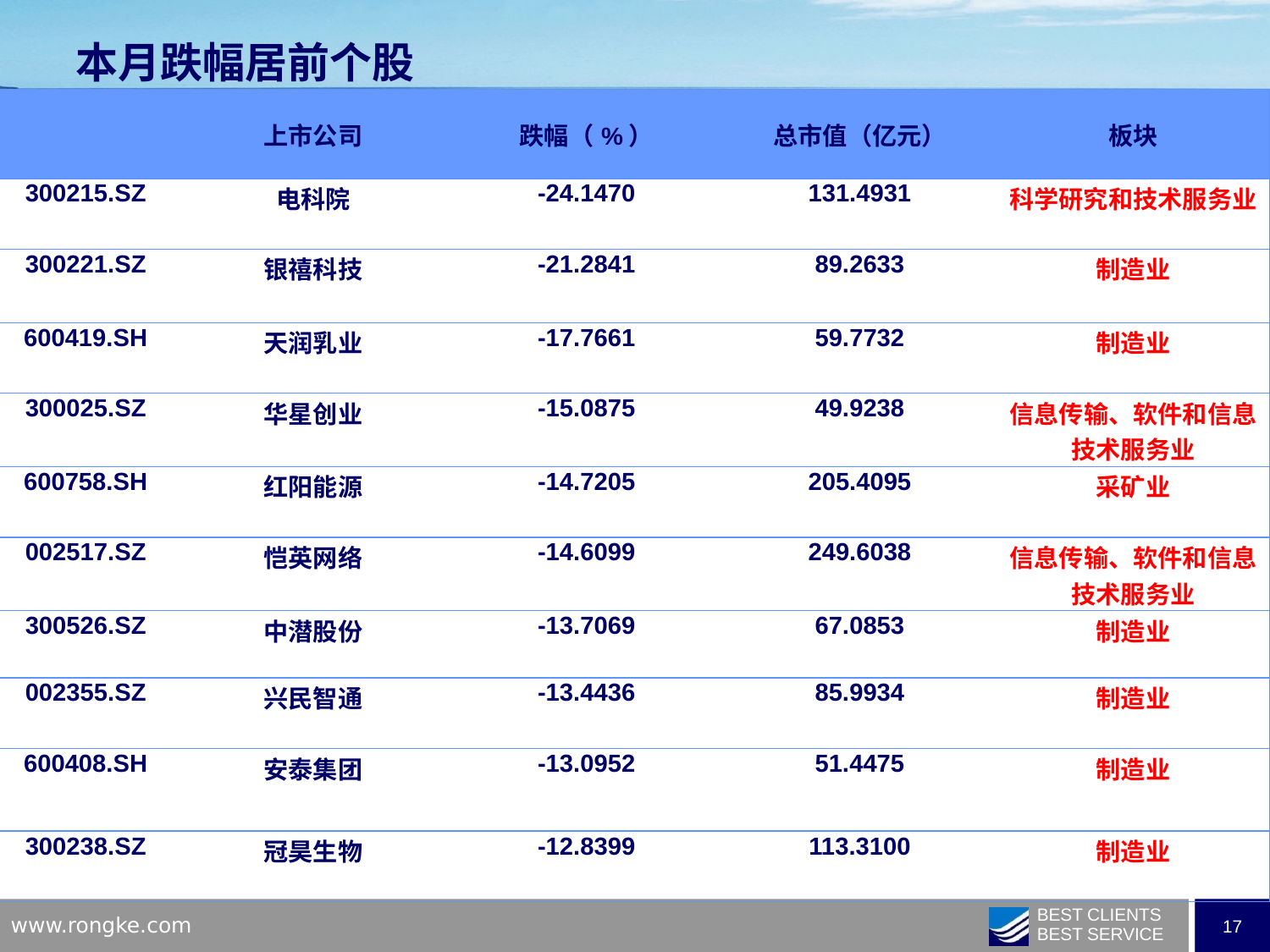

本月跌幅居前个股
|  | 上市公司 | 跌幅（%） | 总市值（亿元） | 板块 |
| --- | --- | --- | --- | --- |
| 300215.SZ | 电科院 | -24.1470 | 131.4931 | 科学研究和技术服务业 |
| 300221.SZ | 银禧科技 | -21.2841 | 89.2633 | 制造业 |
| 600419.SH | 天润乳业 | -17.7661 | 59.7732 | 制造业 |
| 300025.SZ | 华星创业 | -15.0875 | 49.9238 | 信息传输、软件和信息技术服务业 |
| 600758.SH | 红阳能源 | -14.7205 | 205.4095 | 采矿业 |
| 002517.SZ | 恺英网络 | -14.6099 | 249.6038 | 信息传输、软件和信息技术服务业 |
| 300526.SZ | 中潜股份 | -13.7069 | 67.0853 | 制造业 |
| 002355.SZ | 兴民智通 | -13.4436 | 85.9934 | 制造业 |
| 600408.SH | 安泰集团 | -13.0952 | 51.4475 | 制造业 |
| 300238.SZ | 冠昊生物 | -12.8399 | 113.3100 | 制造业 |